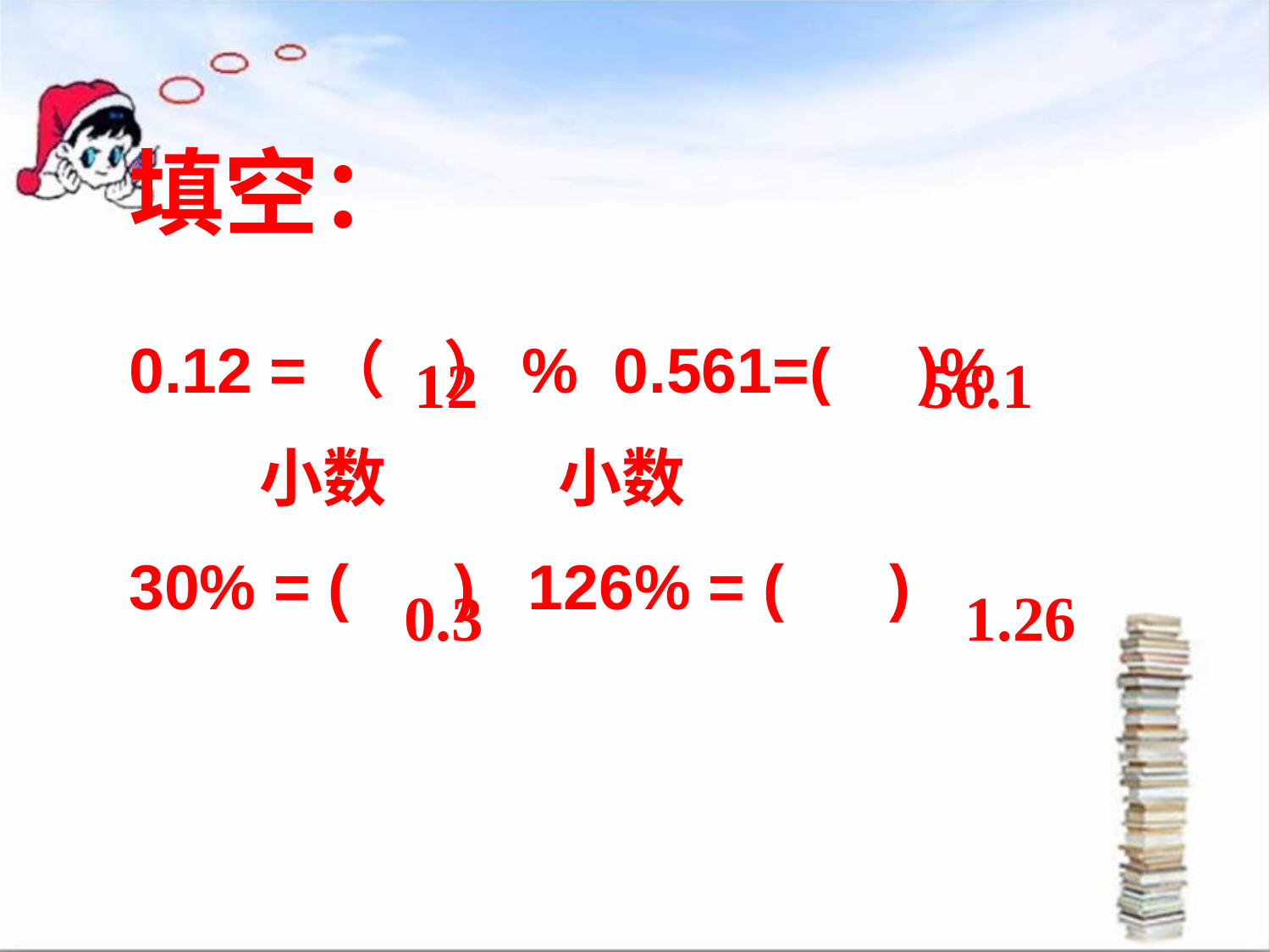

填空：

0.12 =（    ）%  0.561=(     )%
        小数            小数
30% = (      )   126% = (      )

12
56.1
0.3
1.26